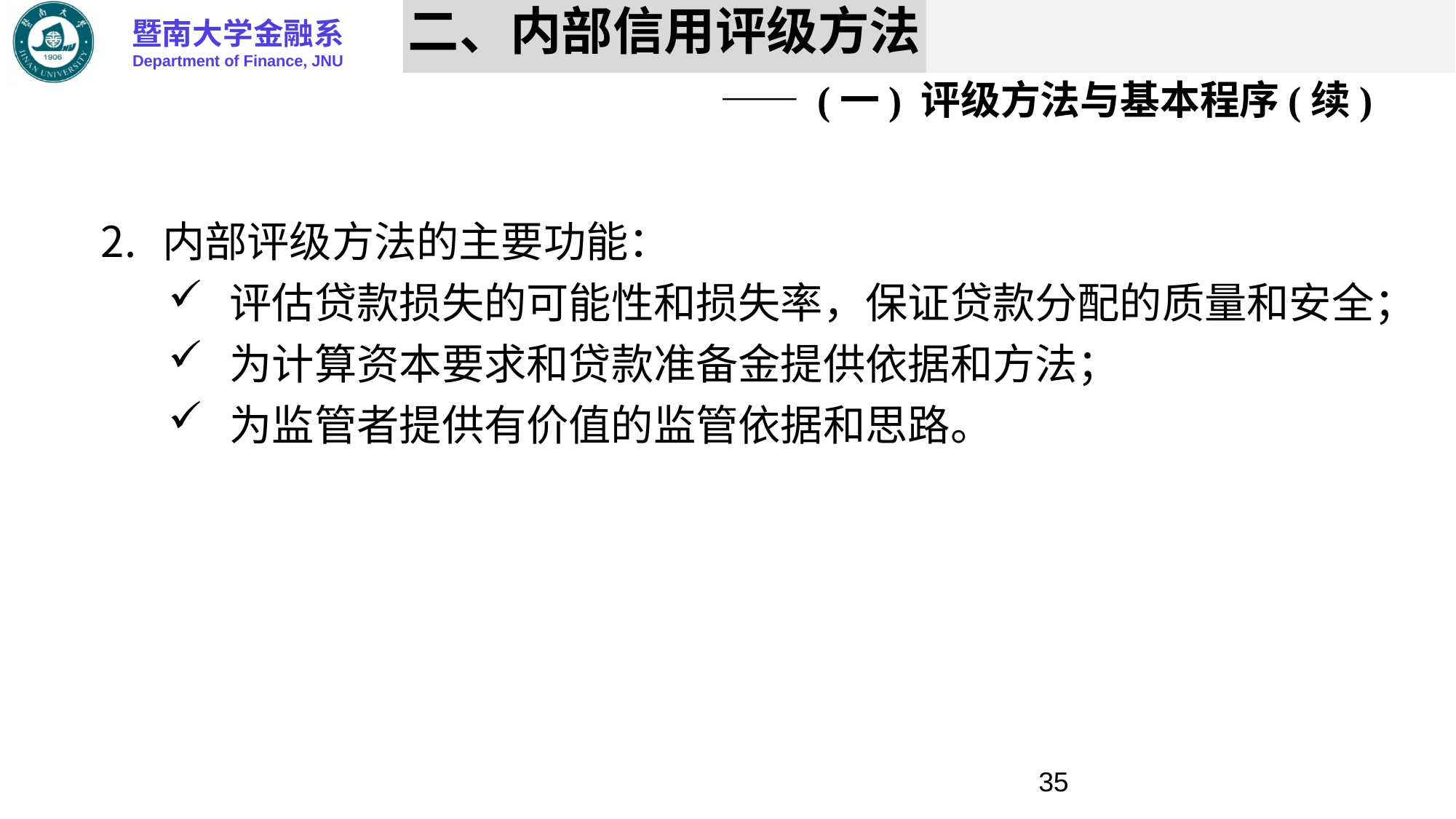

# 二、内部信用评级方法 —— (一) 评级方法与基本程序(续)
内部评级方法的主要功能：
评估贷款损失的可能性和损失率，保证贷款分配的质量和安全；
为计算资本要求和贷款准备金提供依据和方法；
为监管者提供有价值的监管依据和思路。

35